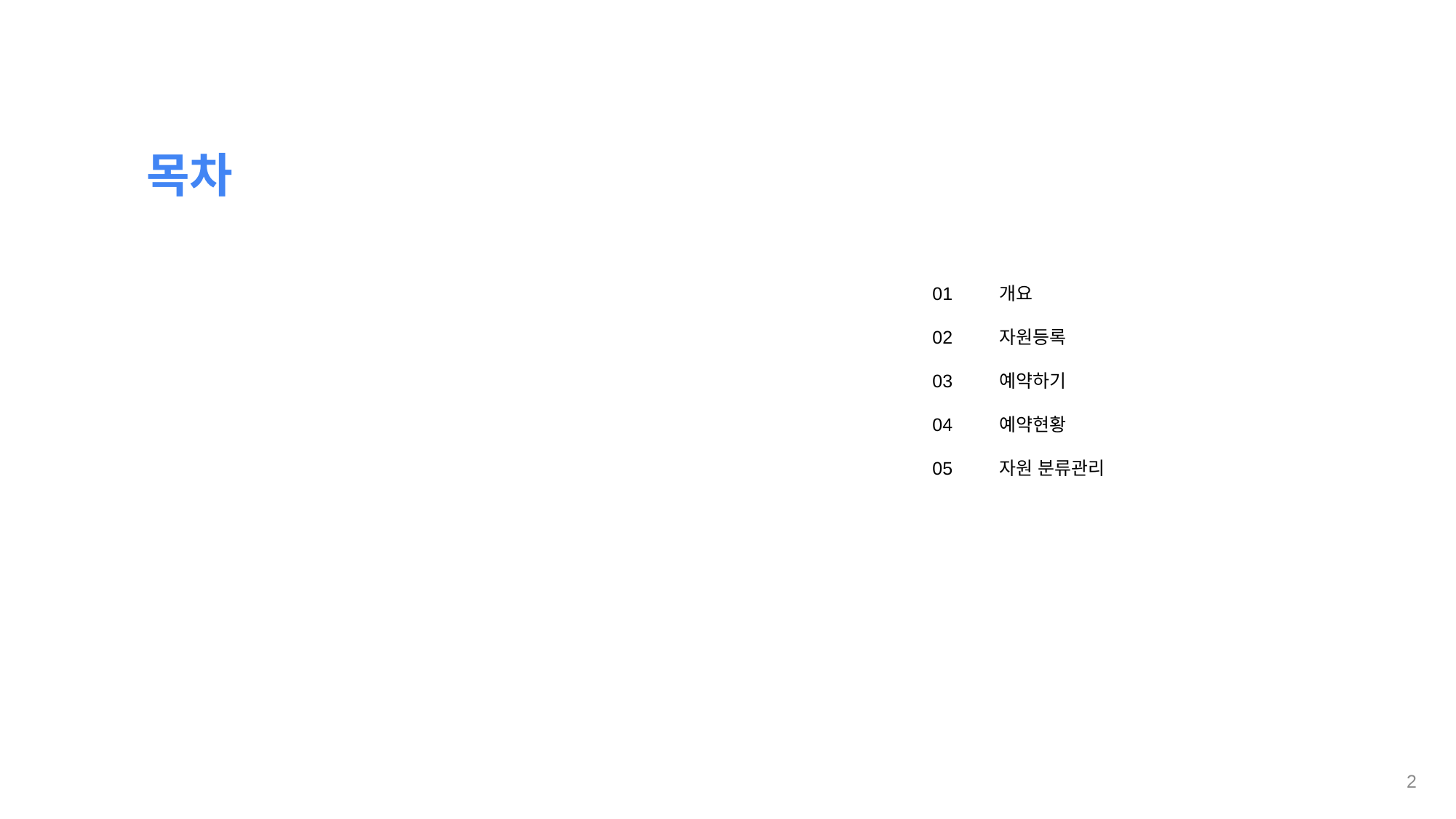

목차
01
02
03
04
05
개요
자원등록
예약하기
예약현황
자원 분류관리